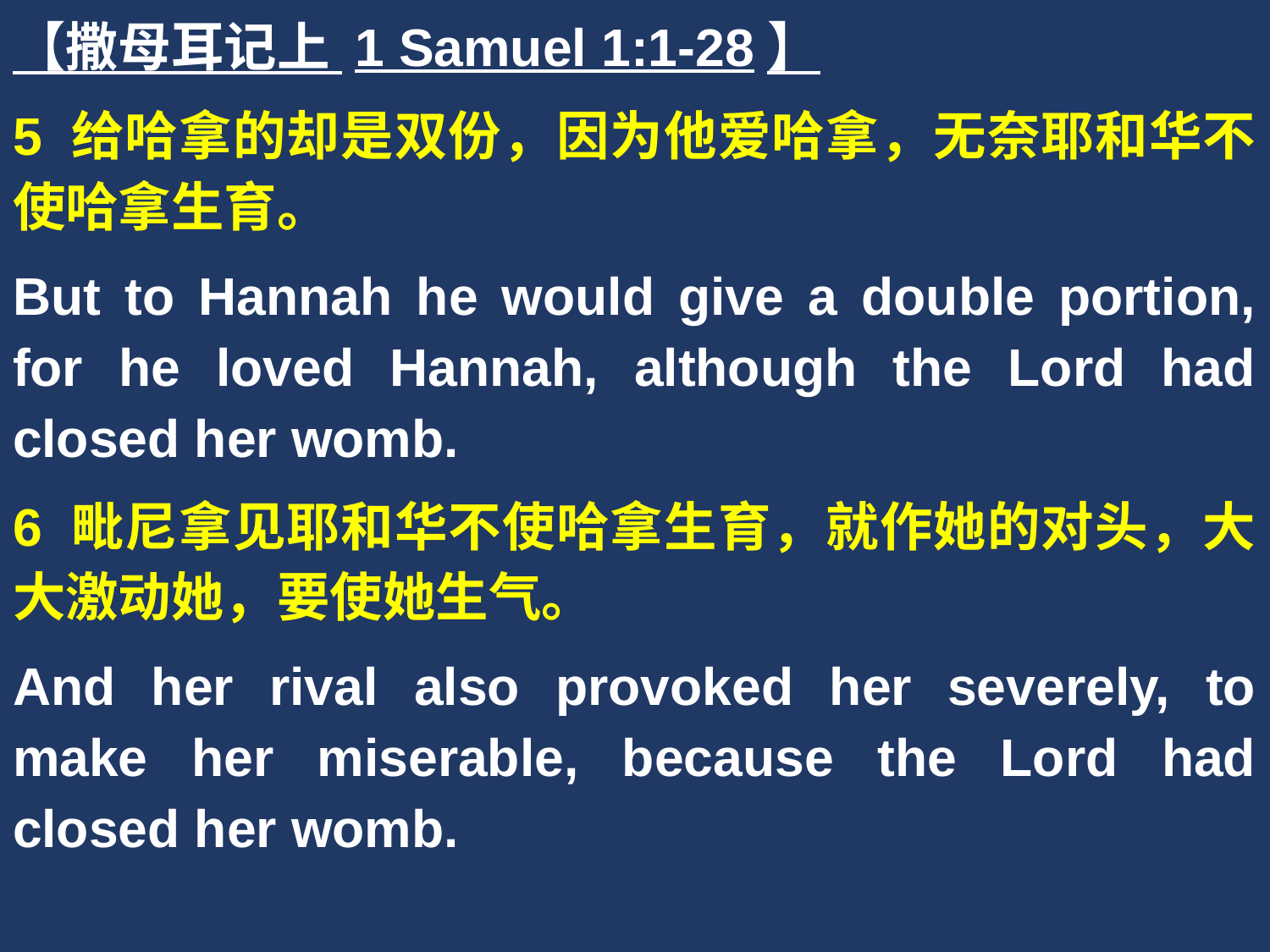

【撒母耳记上 1 Samuel 1:1-28】
5 给哈拿的却是双份，因为他爱哈拿，无奈耶和华不使哈拿生育。
But to Hannah he would give a double portion, for he loved Hannah, although the Lord had closed her womb.
6 毗尼拿见耶和华不使哈拿生育，就作她的对头，大大激动她，要使她生气。
And her rival also provoked her severely, to make her miserable, because the Lord had closed her womb.